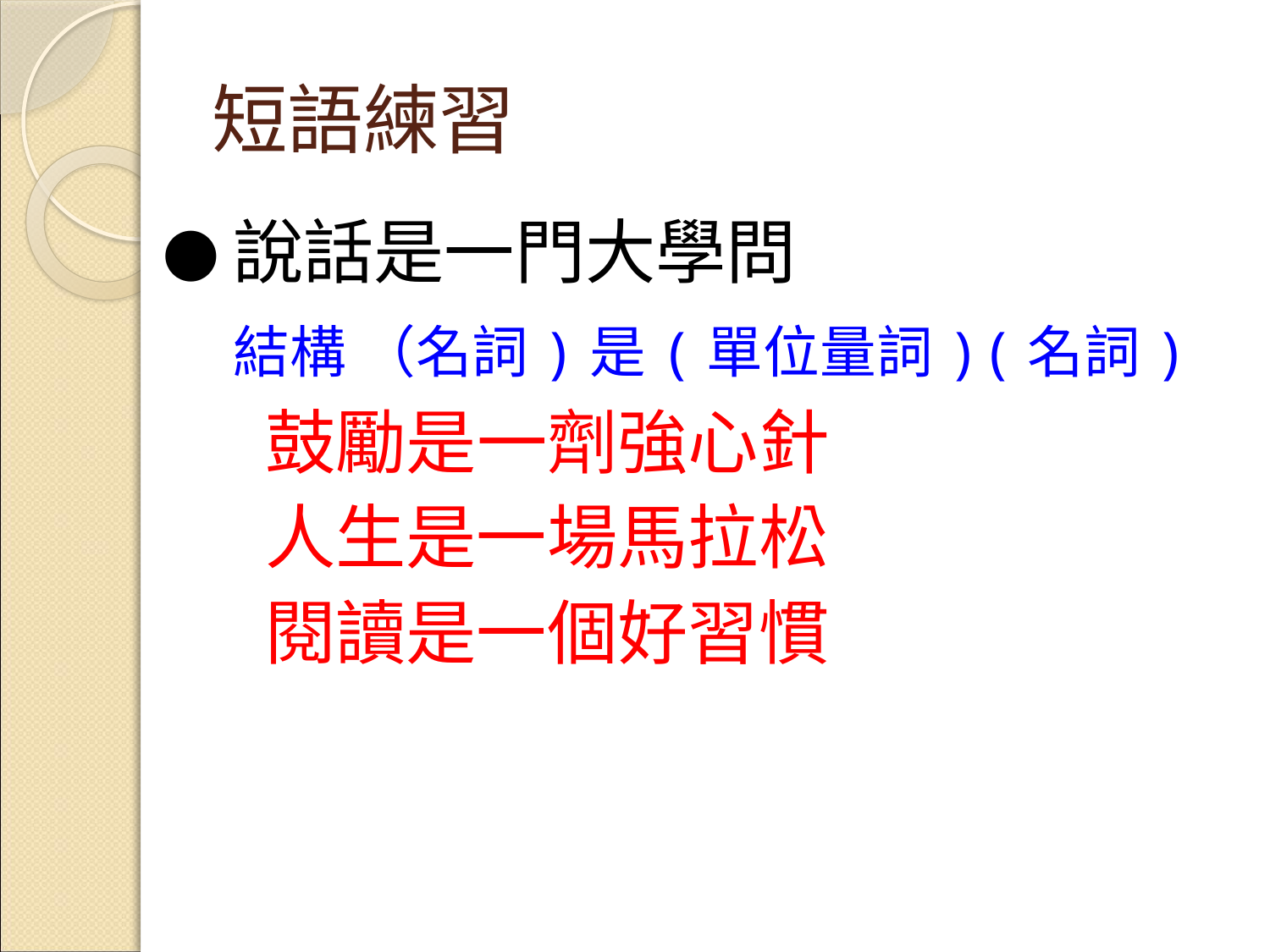

短語練習
●說話是一門大學問
　結構 （名詞)是(單位量詞)(名詞)
　  鼓勵是一劑強心針
　  人生是一場馬拉松
　  閱讀是一個好習慣